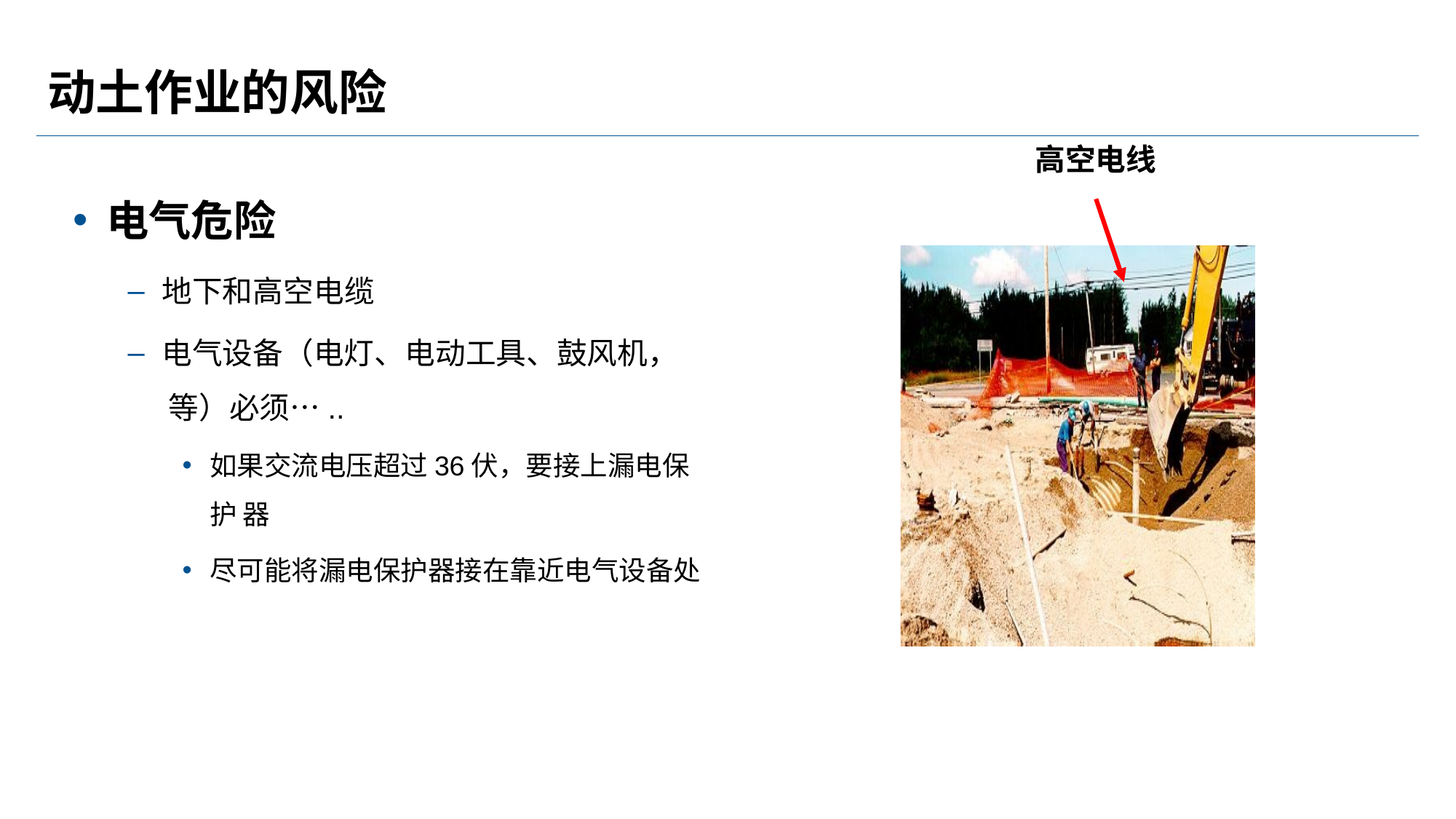

# 动土作业的风险
高空电线
电气危险
地下和高空电缆
电气设备（电灯、电动工具、鼓风机， 等）必须…..
如果交流电压超过36伏，要接上漏电保护 器
尽可能将漏电保护器接在靠近电气设备处

58